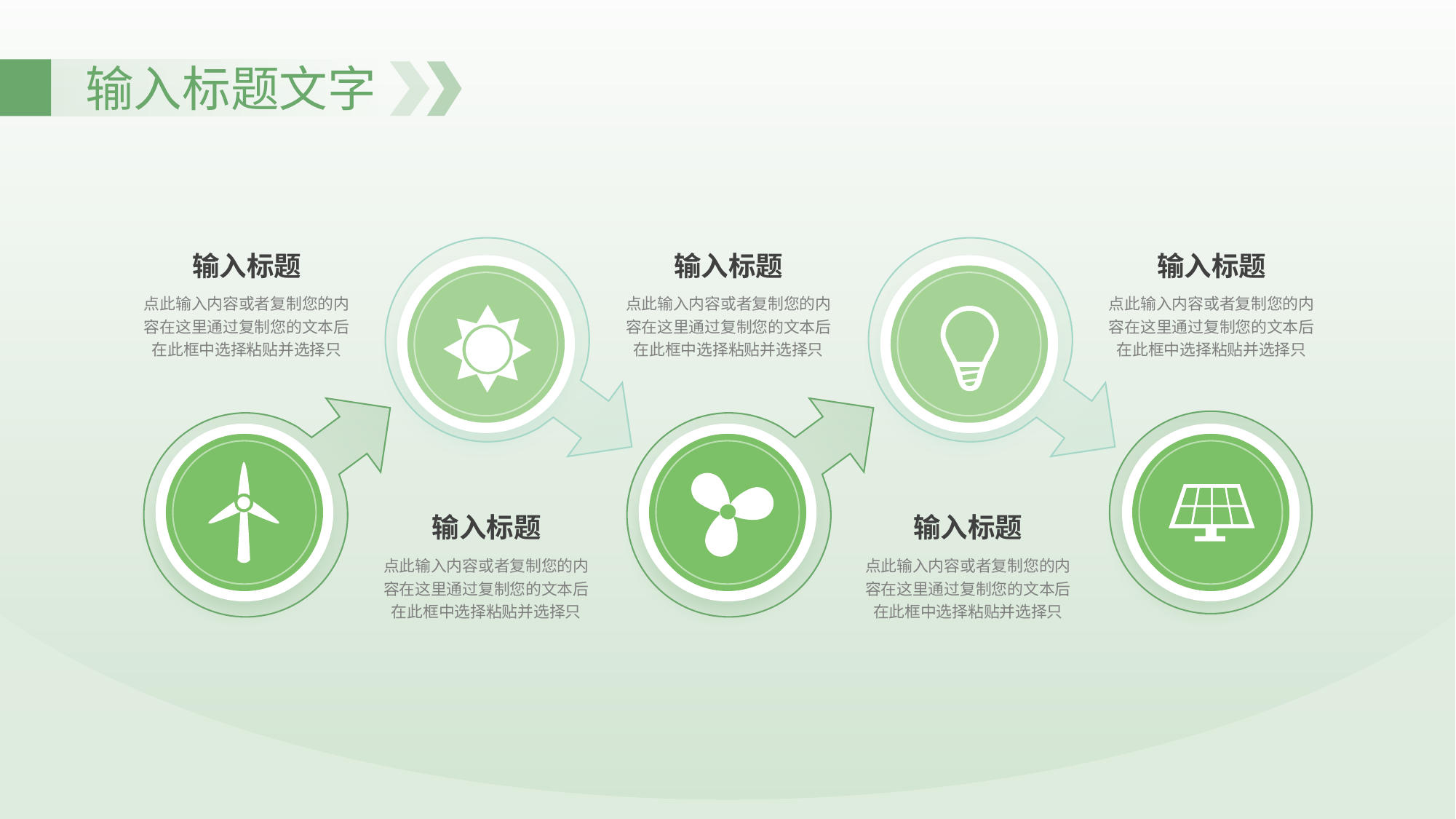

输入标题文字

输入标题
输入标题
输入标题

点此输入内容或者复制您的内容在这里通过复制您的文本后在此框中选择粘贴并选择只
点此输入内容或者复制您的内容在这里通过复制您的文本后在此框中选择粘贴并选择只
点此输入内容或者复制您的内容在这里通过复制您的文本后在此框中选择粘贴并选择只

输入标题
输入标题
点此输入内容或者复制您的内容在这里通过复制您的文本后在此框中选择粘贴并选择只
点此输入内容或者复制您的内容在这里通过复制您的文本后在此框中选择粘贴并选择只